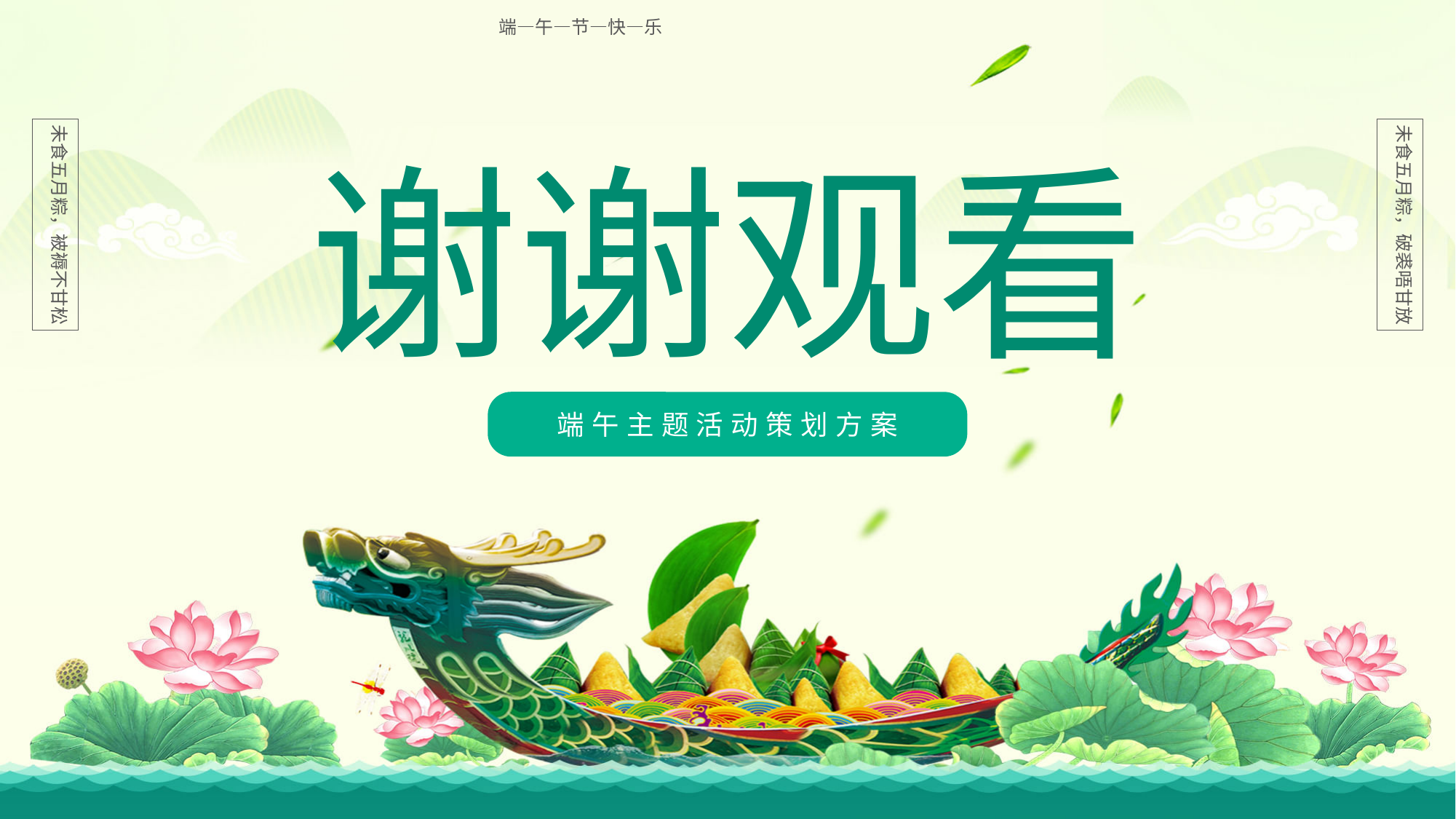

端—午—节—快—乐
未食五月粽，被褥不甘松
未食五月粽，破裘唔甘放
谢谢观看
端午主题活动策划方案